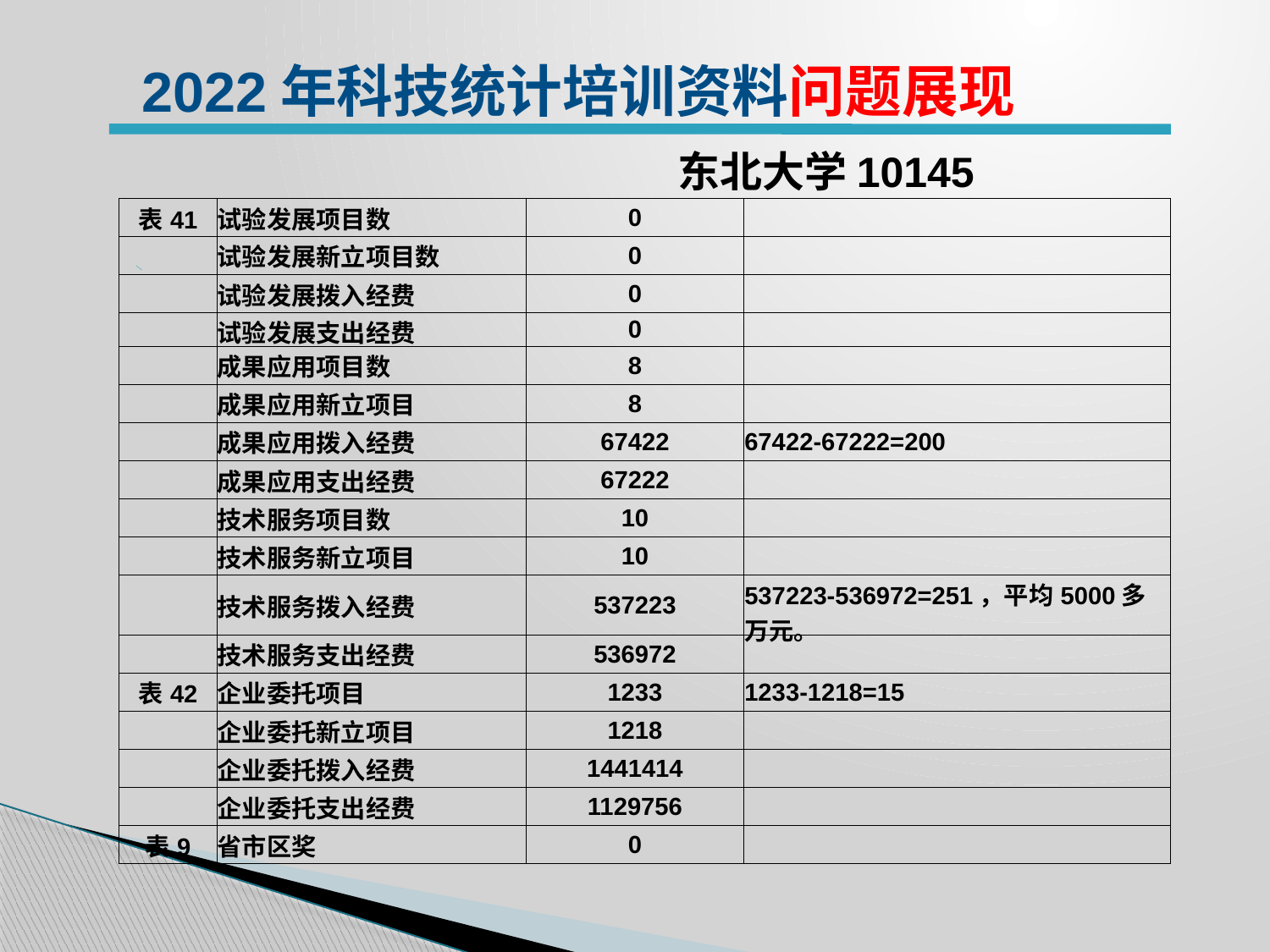

2022年科技统计培训资料问题展现
东北大学10145
| 表41 | 试验发展项目数 | 0 |  |
| --- | --- | --- | --- |
|  | 试验发展新立项目数 | 0 |  |
|  | 试验发展拨入经费 | 0 |  |
|  | 试验发展支出经费 | 0 |  |
|  | 成果应用项目数 | 8 |  |
|  | 成果应用新立项目 | 8 |  |
|  | 成果应用拨入经费 | 67422 | 67422-67222=200 |
|  | 成果应用支出经费 | 67222 |  |
|  | 技术服务项目数 | 10 |  |
|  | 技术服务新立项目 | 10 |  |
|  | 技术服务拨入经费 | 537223 | 537223-536972=251，平均5000多万元。 |
|  | 技术服务支出经费 | 536972 |  |
| 表42 | 企业委托项目 | 1233 | 1233-1218=15 |
|  | 企业委托新立项目 | 1218 |  |
|  | 企业委托拨入经费 | 1441414 |  |
|  | 企业委托支出经费 | 1129756 |  |
| 表9 | 省市区奖 | 0 |  |